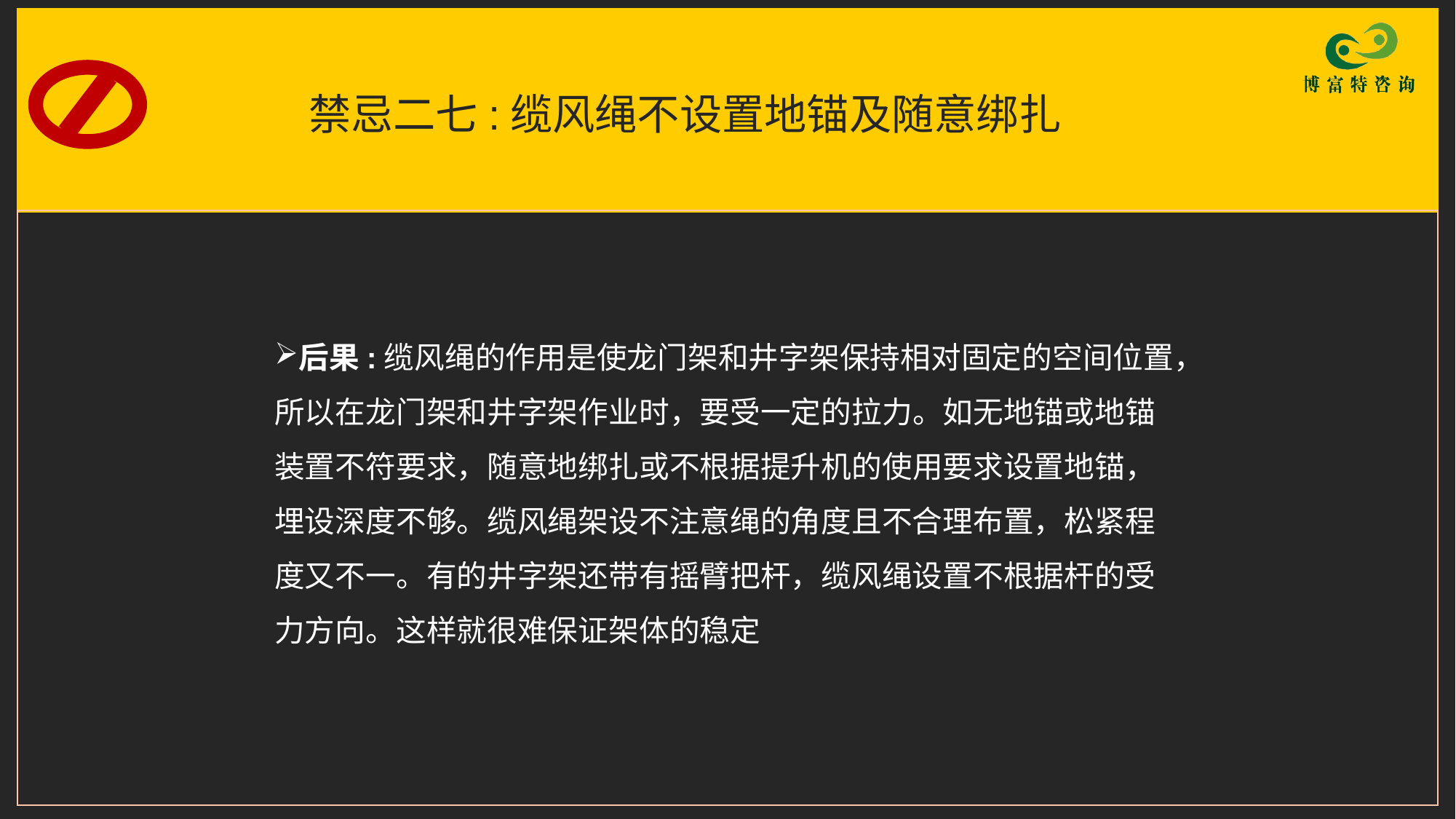

# 禁忌二七:缆风绳不设置地锚及随意绑扎
后果:缆风绳的作用是使龙门架和井字架保持相对固定的空间位置，所以在龙门架和井字架作业时，要受一定的拉力。如无地锚或地锚装置不符要求，随意地绑扎或不根据提升机的使用要求设置地锚，埋设深度不够。缆风绳架设不注意绳的角度且不合理布置，松紧程度又不一。有的井字架还带有摇臂把杆，缆风绳设置不根据杆的受力方向。这样就很难保证架体的稳定